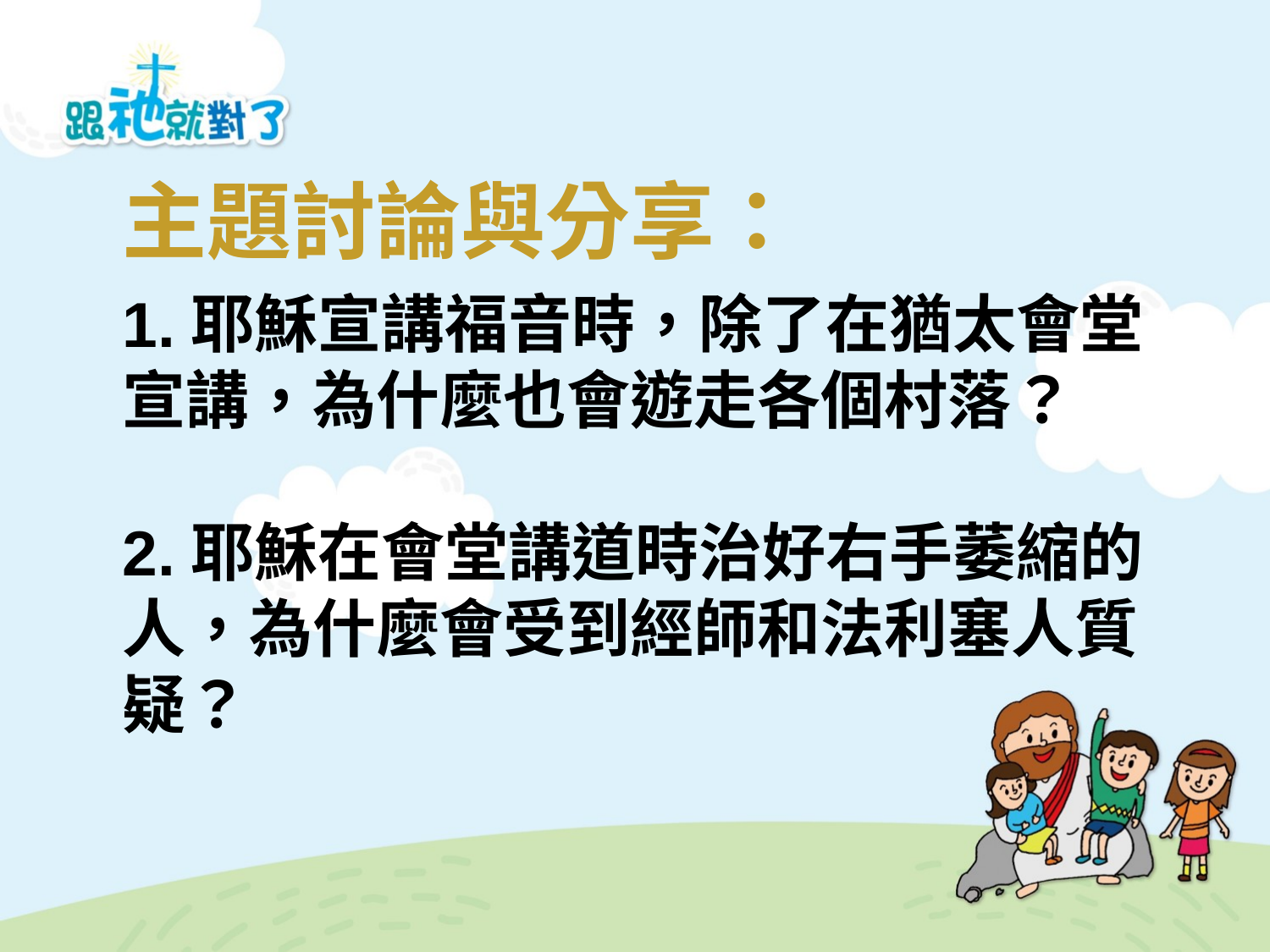

主題討論與分享：
1.耶穌宣講福音時，除了在猶太會堂宣講，為什麼也會遊走各個村落？

2.耶穌在會堂講道時治好右手萎縮的人，為什麼會受到經師和法利塞人質疑？